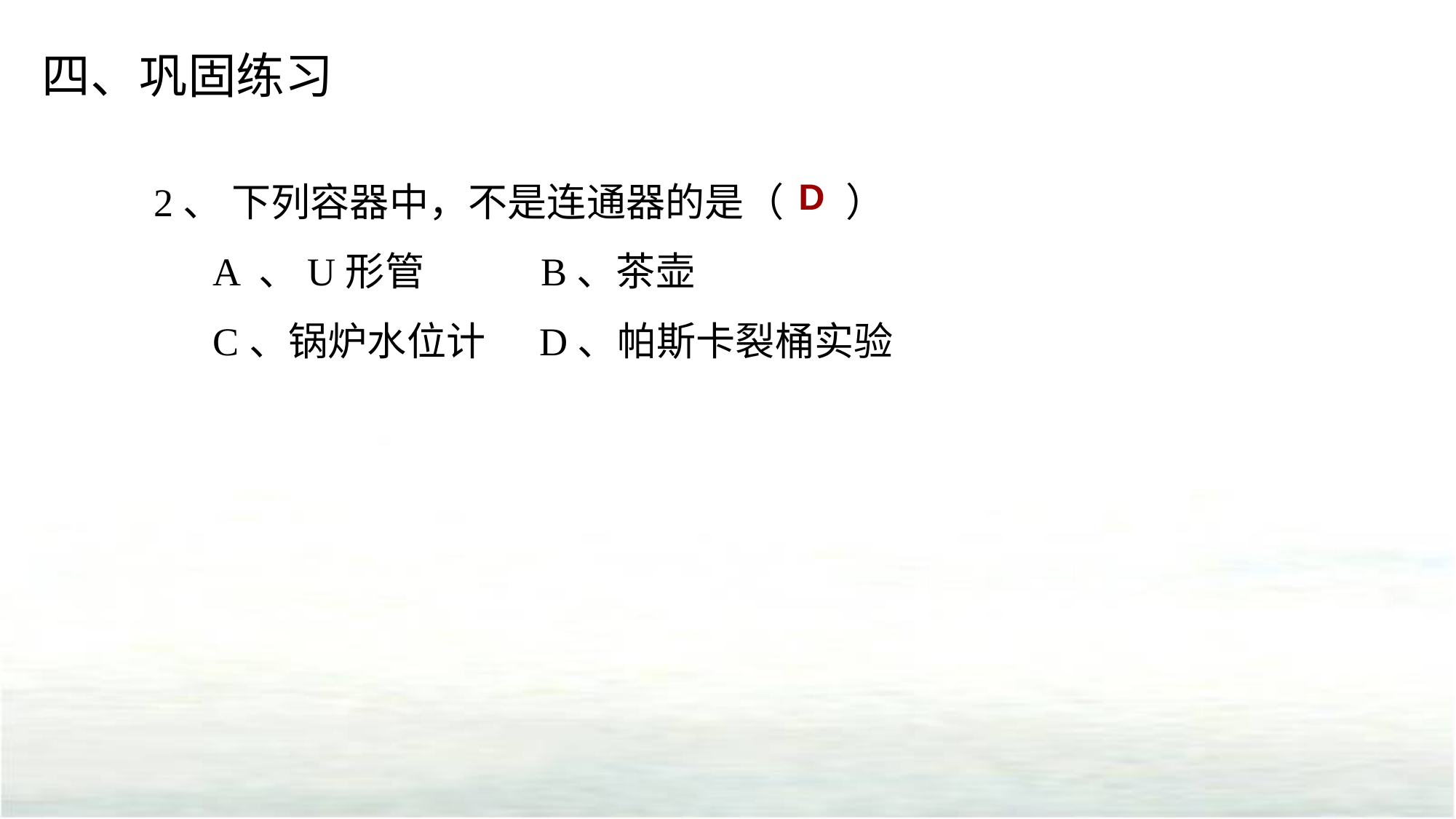

四、巩固练习
2、 下列容器中，不是连通器的是（       ）
      A 、U形管            B、茶壶
      C、锅炉水位计     D、帕斯卡裂桶实验
D